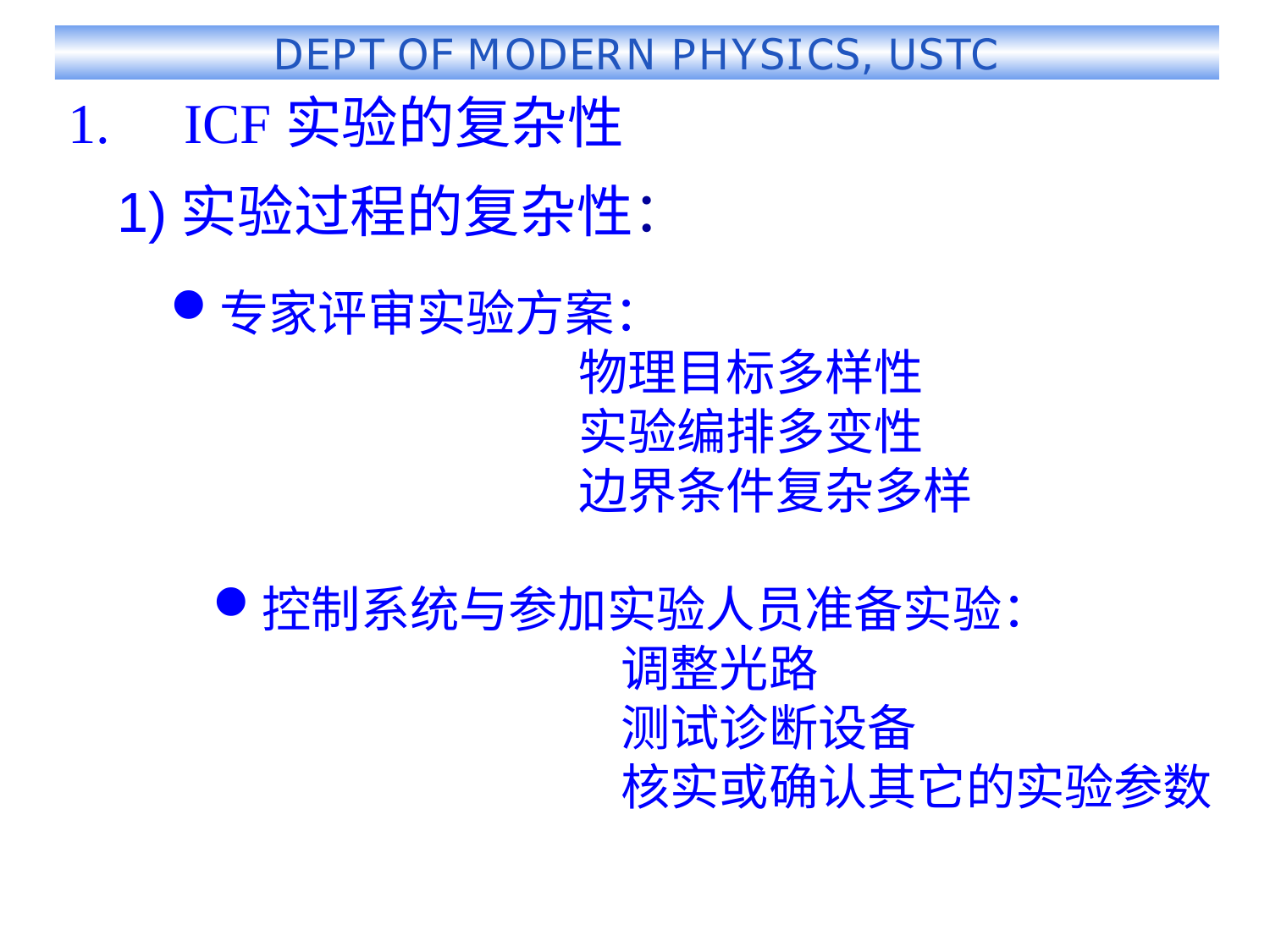

# ICF实验的复杂性
实验过程的复杂性：
专家评审实验方案：
                                    物理目标多样性
                                    实验编排多变性
                                    边界条件复杂多样
控制系统与参加实验人员准备实验：
                                    调整光路
                                    测试诊断设备
                                    核实或确认其它的实验参数